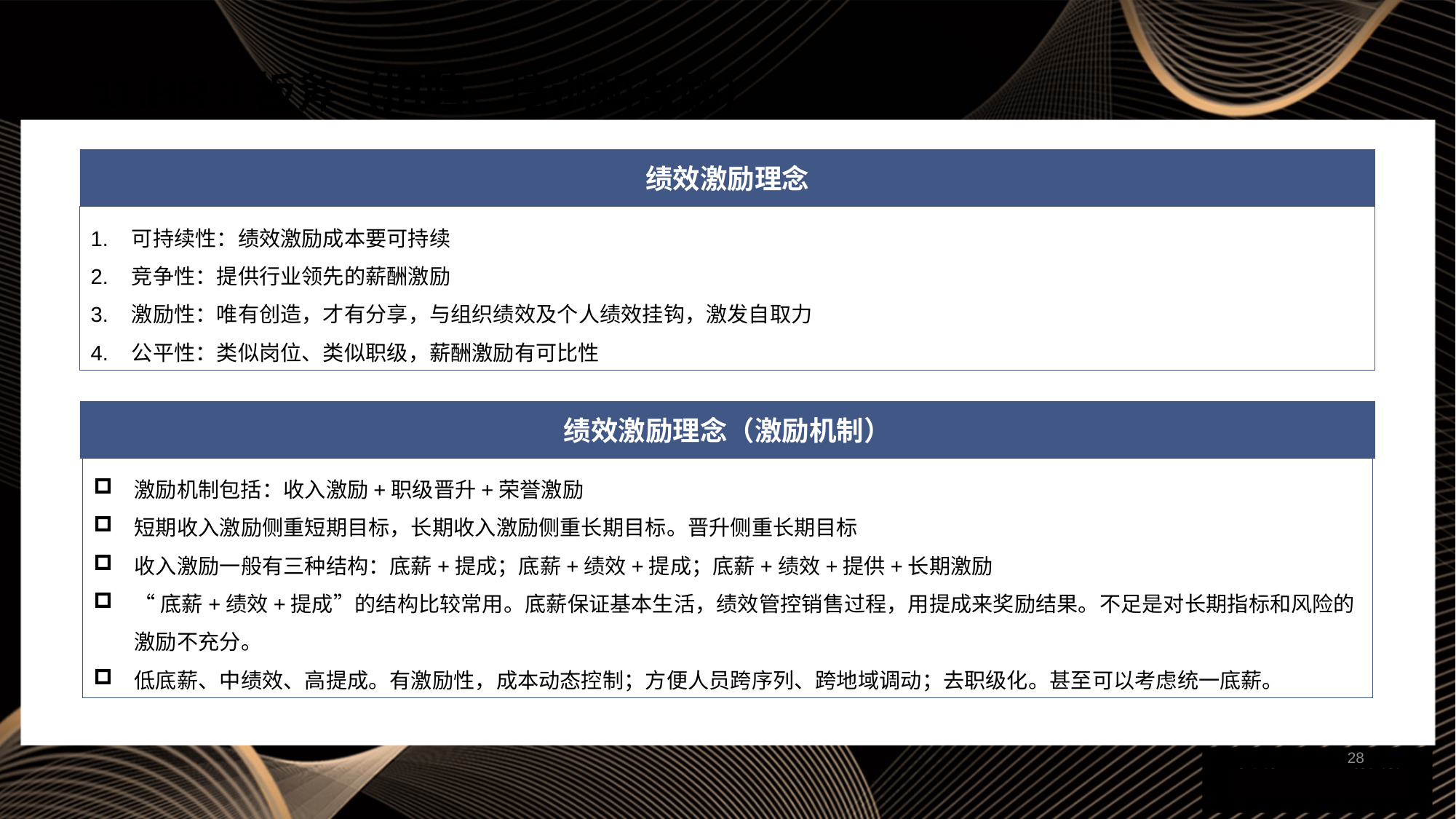

# 11.HR 3板斧（招聘、培训和激励）
绩效激励理念
可持续性：绩效激励成本要可持续
竞争性：提供行业领先的薪酬激励
激励性：唯有创造，才有分享，与组织绩效及个人绩效挂钩，激发自取力
公平性：类似岗位、类似职级，薪酬激励有可比性
绩效激励理念（激励机制）
激励机制包括：收入激励+职级晋升+荣誉激励
短期收入激励侧重短期目标，长期收入激励侧重长期目标。晋升侧重长期目标
收入激励一般有三种结构：底薪+提成；底薪+绩效+提成；底薪+绩效+提供+长期激励
“底薪+绩效+提成”的结构比较常用。底薪保证基本生活，绩效管控销售过程，用提成来奖励结果。不足是对长期指标和风险的激励不充分。
低底薪、中绩效、高提成。有激励性，成本动态控制；方便人员跨序列、跨地域调动；去职级化。甚至可以考虑统一底薪。
28